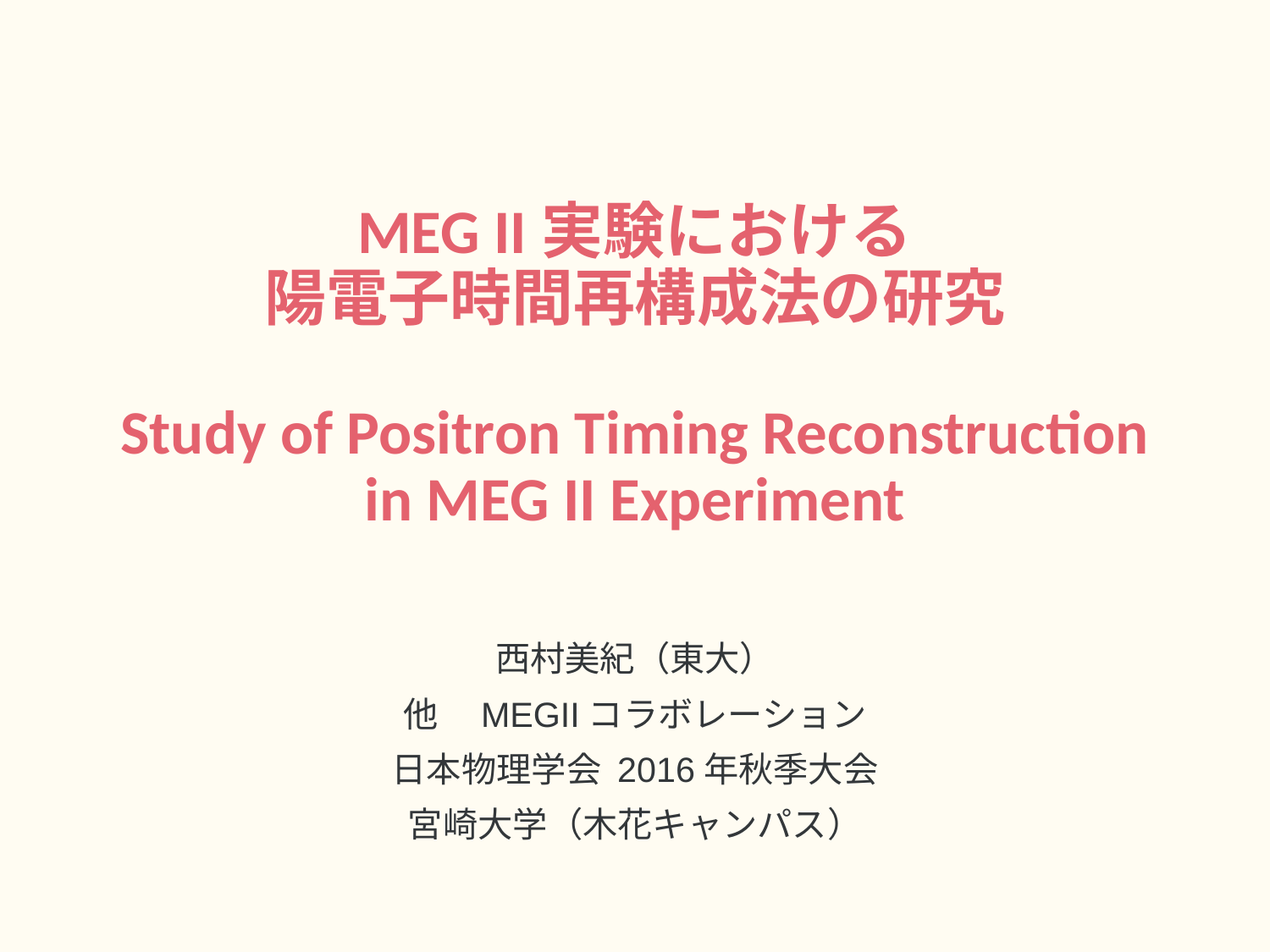

# MEG II実験における 陽電子時間再構成法の研究 Study of Positron Timing Reconstruction in MEG II Experiment
西村美紀（東大）
他　MEGIIコラボレーション
日本物理学会 2016年秋季大会
宮崎大学（木花キャンパス）